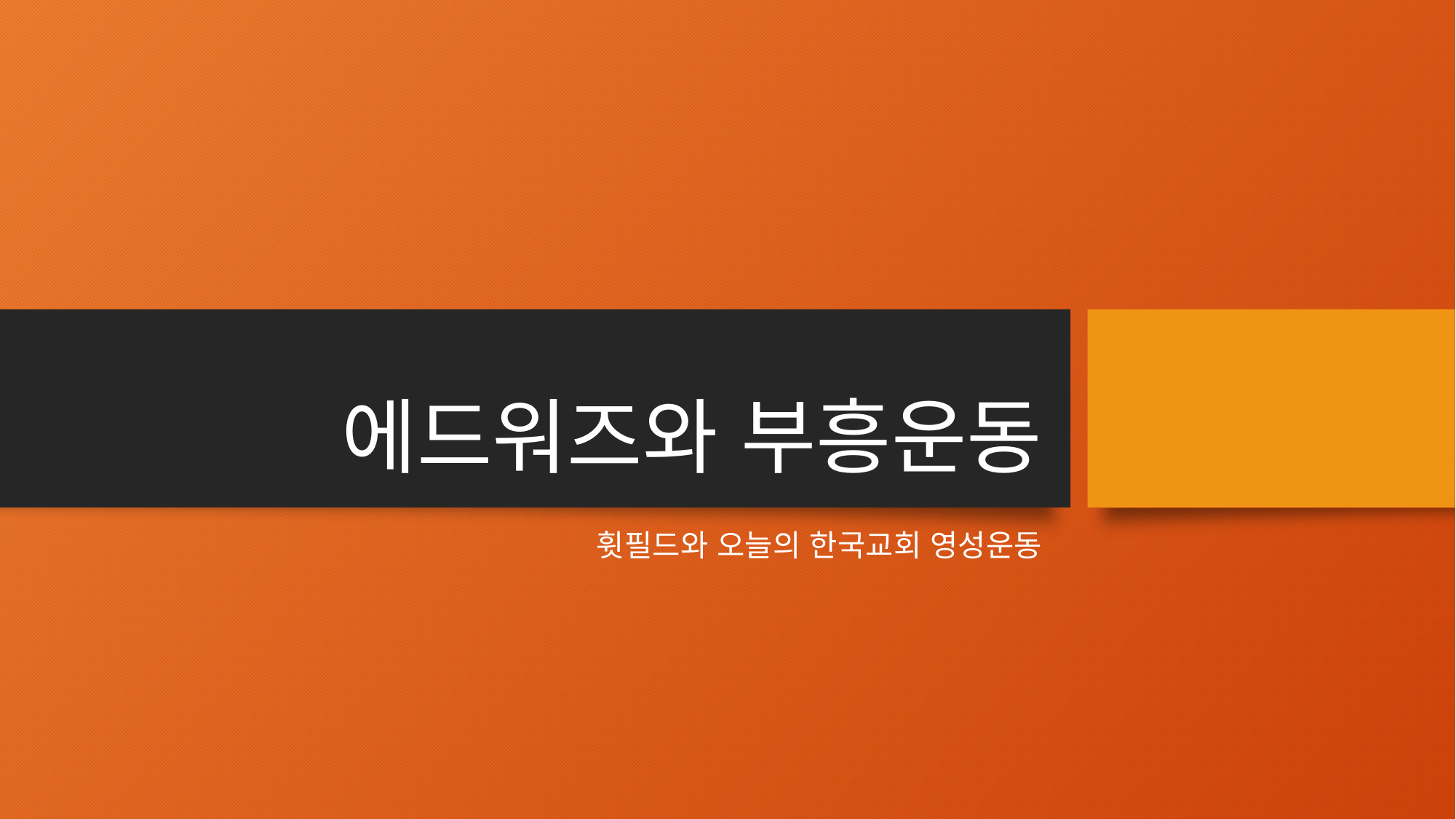

# 에드워즈와 부흥운동
휫필드와 오늘의 한국교회 영성운동